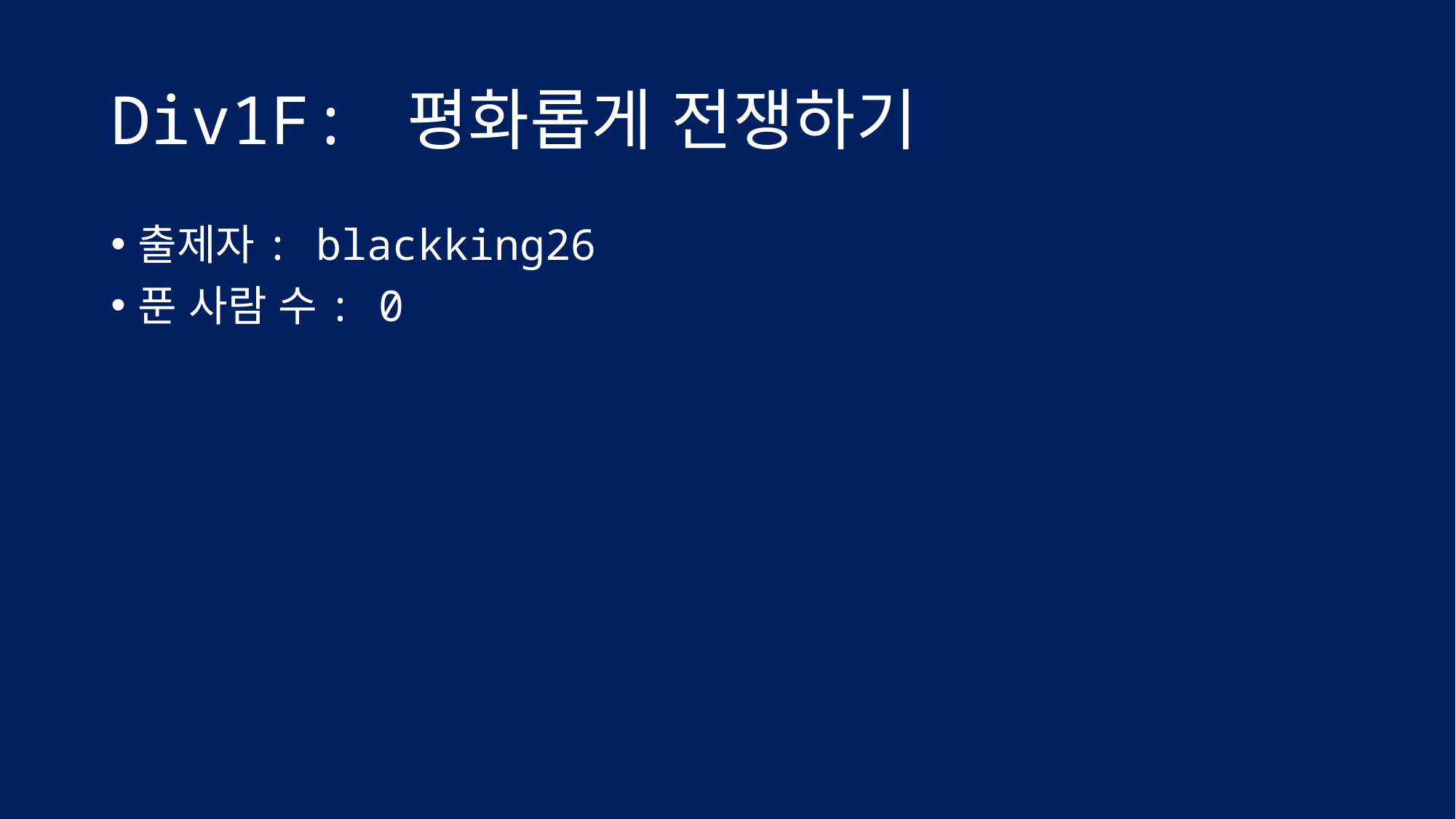

# Div1F: 평화롭게 전쟁하기
출제자: blackking26
푼 사람 수: 0